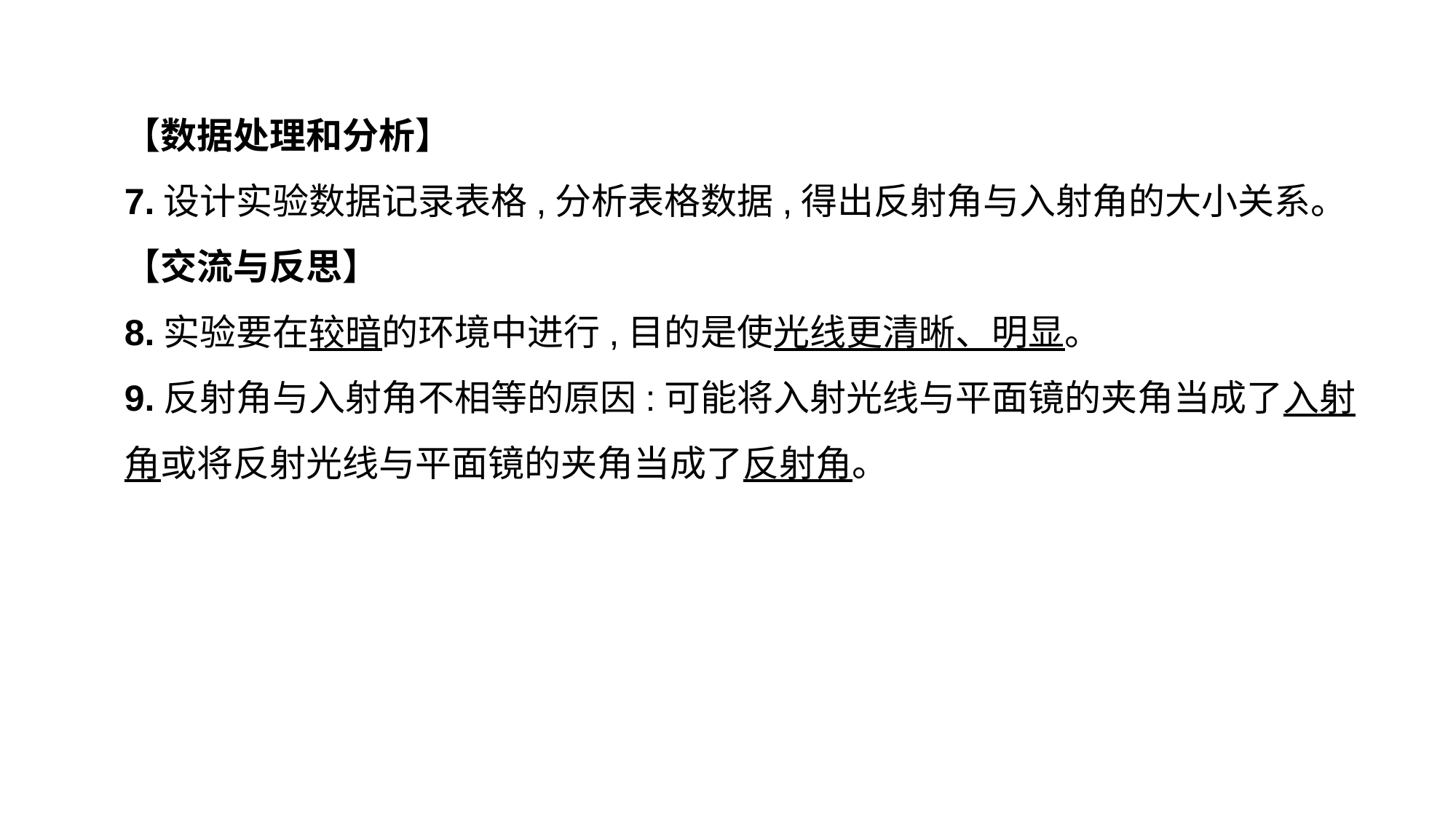

【数据处理和分析】
7.设计实验数据记录表格,分析表格数据,得出反射角与入射角的大小关系。
【交流与反思】
8.实验要在较暗的环境中进行,目的是使光线更清晰、明显。
9.反射角与入射角不相等的原因:可能将入射光线与平面镜的夹角当成了入射角或将反射光线与平面镜的夹角当成了反射角。